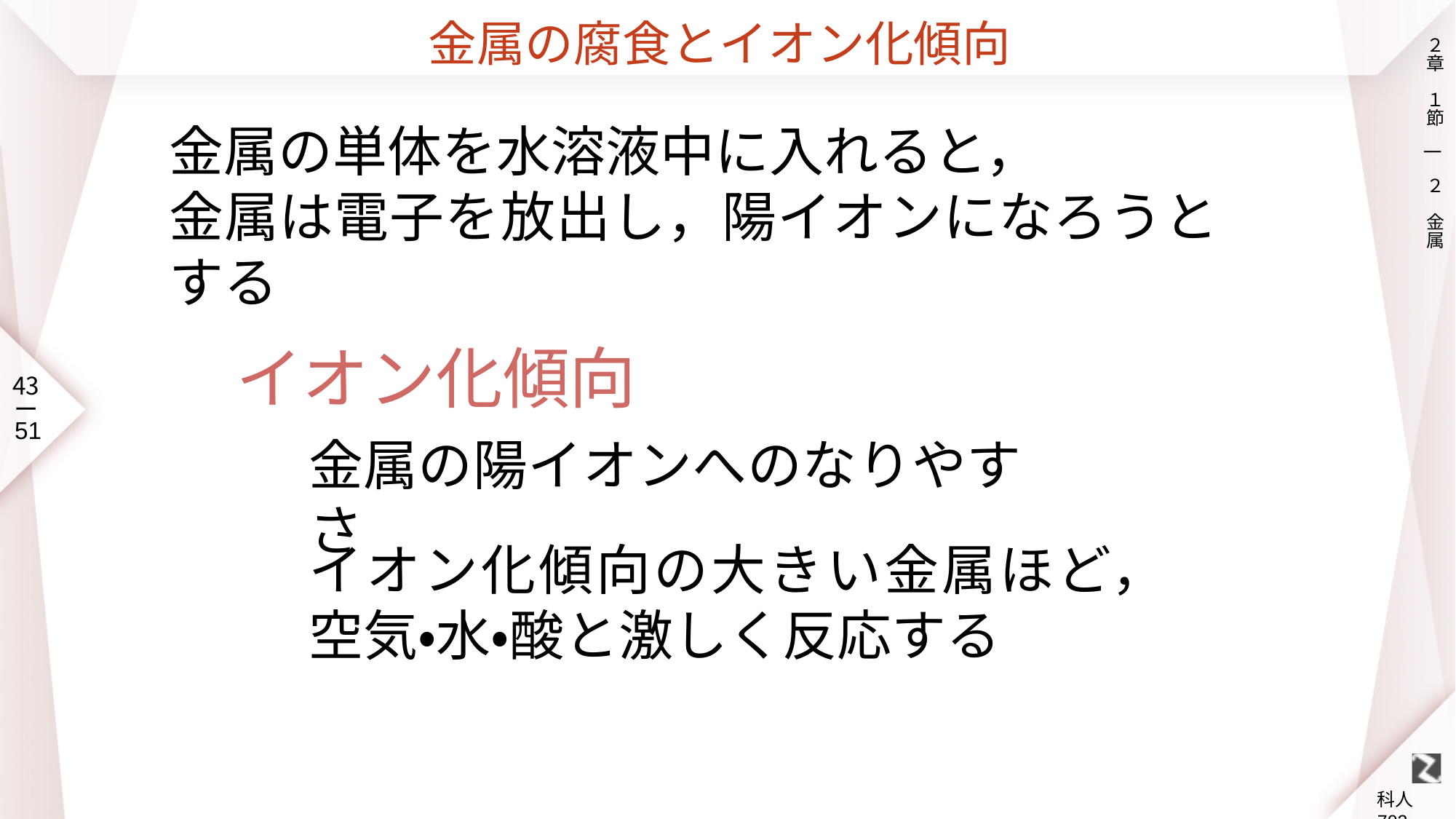

# 金属の腐食とイオン化傾向
２章　１節　|　２　金属
金属の単体を水溶液中に入れると，
金属は電子を放出し，陽イオンになろうとする
イオン化傾向
金属の陽イオンへのなりやすさ
イオン化傾向の大きい金属ほど，空気・水・酸と激しく反応する